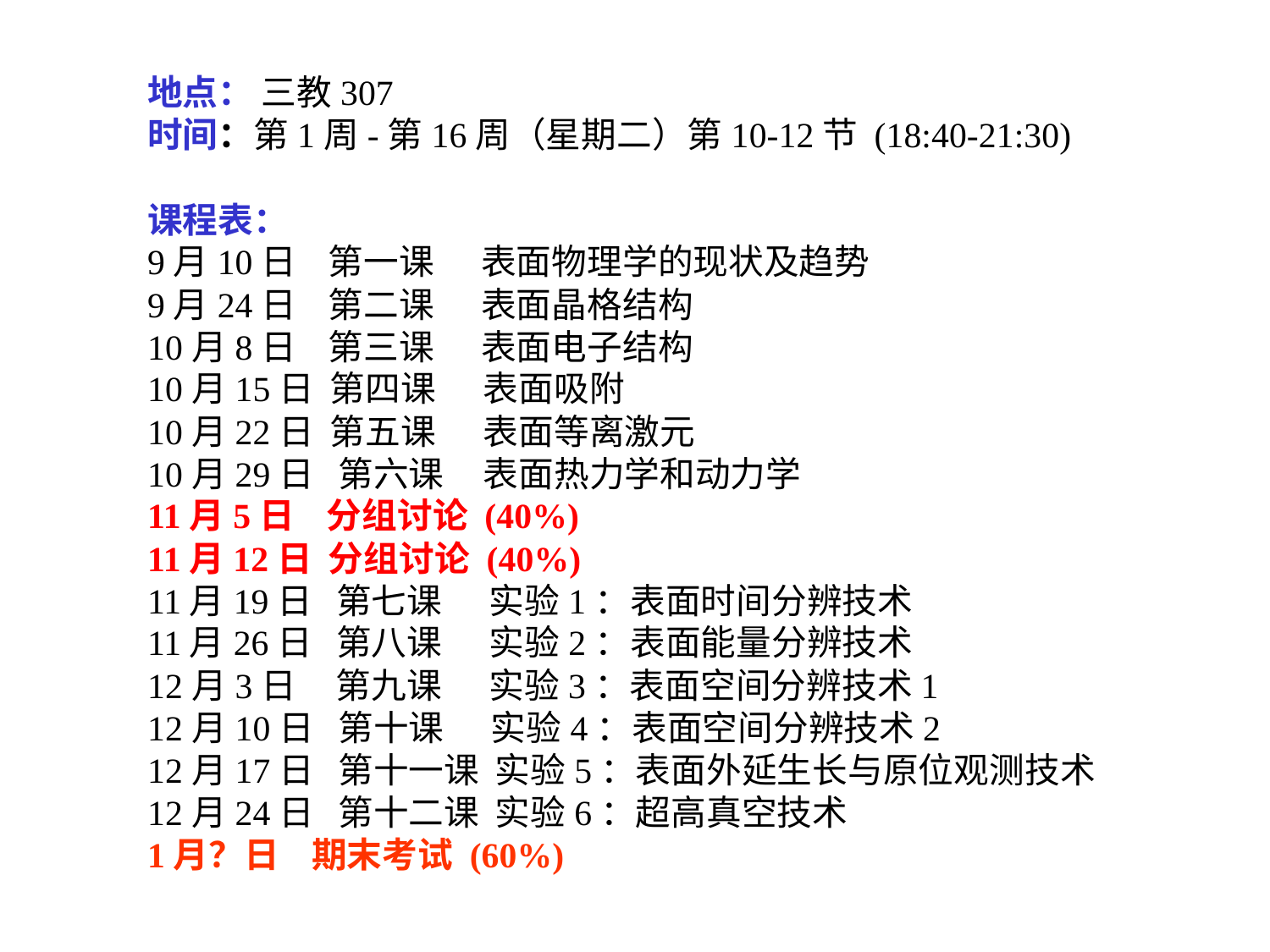

地点： 三教307
时间：第1周-第16周（星期二）第10-12节 (18:40-21:30)

课程表：
9月10日    第一课      表面物理学的现状及趋势
9月24日    第二课      表面晶格结构
10月8日    第三课      表面电子结构
10月15日  第四课      表面吸附
10月22日  第五课      表面等离激元
10月29日   第六课     表面热力学和动力学
11月5日    分组讨论 (40%)
11月12日  分组讨论 (40%)
11月19日   第七课      实验1：表面时间分辨技术
11月26日   第八课      实验2：表面能量分辨技术
12月3日     第九课      实验3：表面空间分辨技术1
12月10日   第十课      实验4：表面空间分辨技术2
12月17日   第十一课  实验5：表面外延生长与原位观测技术
12月24日   第十二课  实验6：超高真空技术
1月？日    期末考试 (60%)